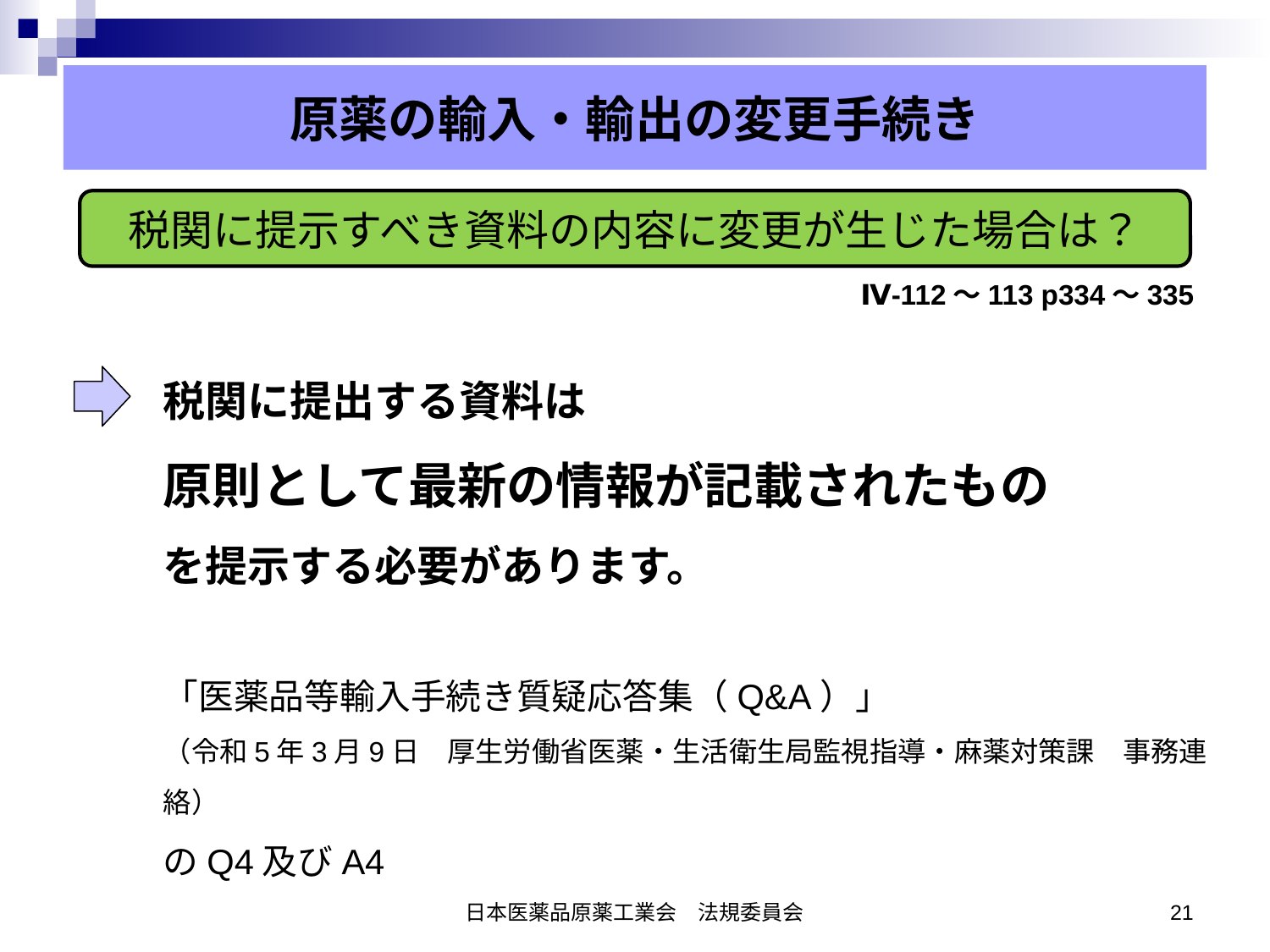

#
原薬の輸入・輸出の変更手続き
税関に提示すべき資料の内容に変更が生じた場合は？
Ⅳ-112〜113 p334〜335
税関に提出する資料は
原則として最新の情報が記載されたもの
を提示する必要があります。

「医薬品等輸入手続き質疑応答集（Q&A）」
（令和5年3月9日　厚生労働省医薬・生活衛生局監視指導・麻薬対策課　事務連絡）
のQ4及びA4

日本医薬品原薬工業会　法規委員会
21